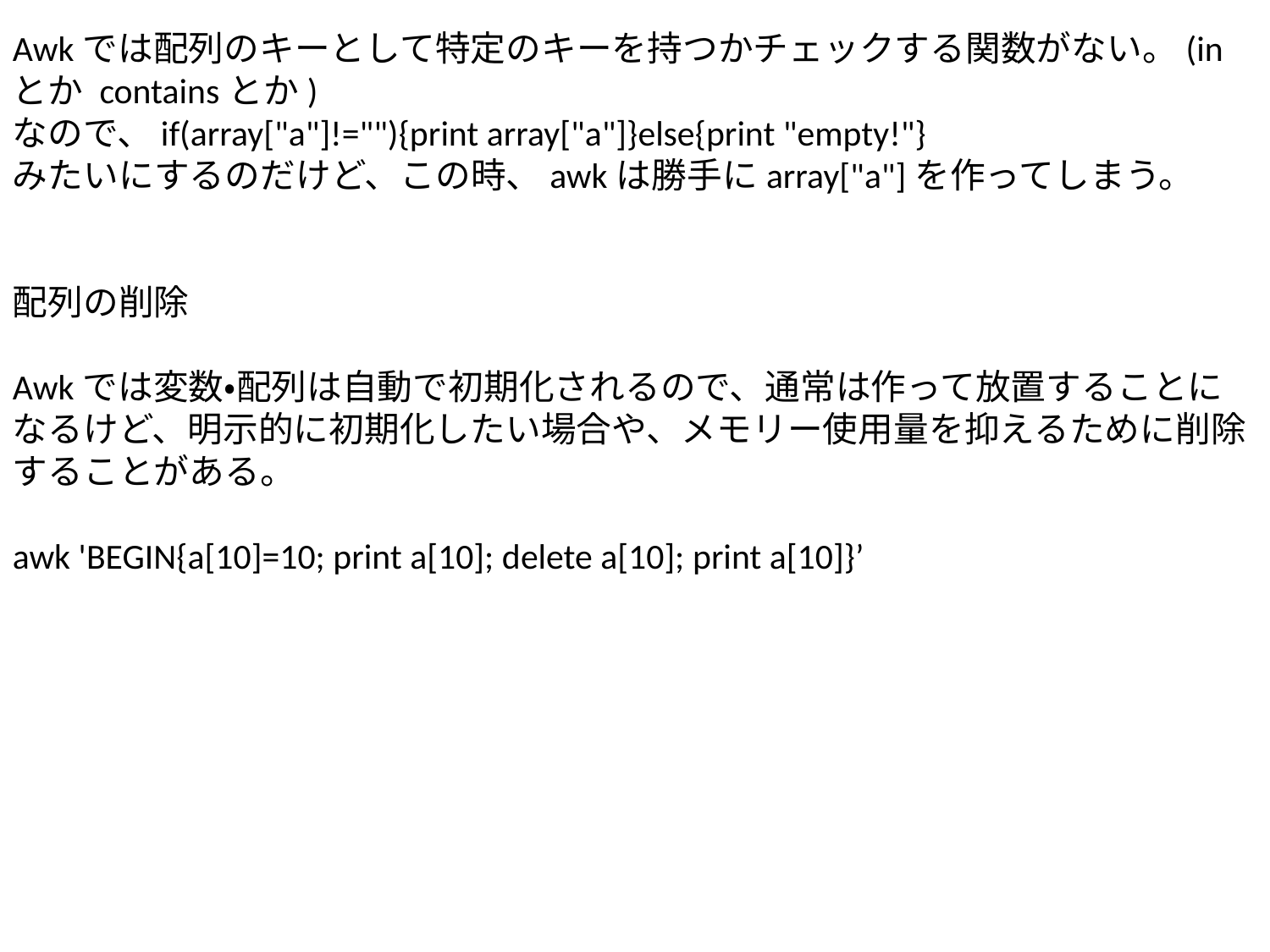

Awkでは配列のキーとして特定のキーを持つかチェックする関数がない。(in とか containsとか)
なので、if(array["a"]!=""){print array["a"]}else{print "empty!"}
みたいにするのだけど、この時、awkは勝手にarray["a"]を作ってしまう。

配列の削除

Awkでは変数・配列は自動で初期化されるので、通常は作って放置することになるけど、明示的に初期化したい場合や、メモリー使用量を抑えるために削除することがある。

awk 'BEGIN{a[10]=10; print a[10]; delete a[10]; print a[10]}’